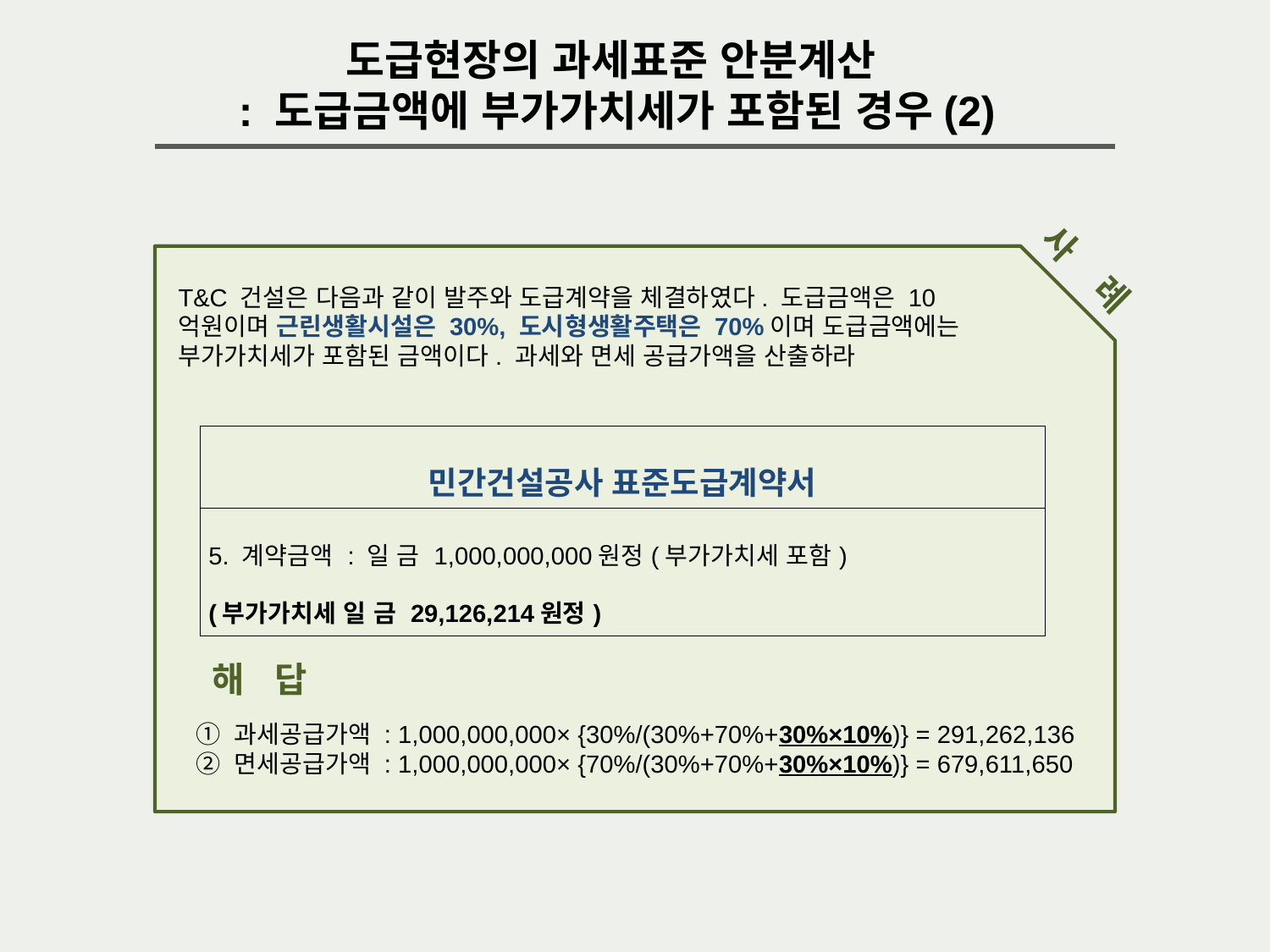

도급현장의 과세표준 안분계산
: 도급금액에 부가가치세가 포함된 경우(2)

사    례
T&C 건설은 다음과 같이 발주와 도급계약을 체결하였다. 도급금액은 10억원이며 근린생활시설은 30%, 도시형생활주택은 70%이며 도급금액에는 부가가치세가 포함된 금액이다. 과세와 면세 공급가액을 산출하라

| 민간건설공사 표준도급계약서 |
| --- |
| 5. 계약금액 : 일 금 1,000,000,000원정(부가가치세 포함) (부가가치세 일 금 29,126,214원정) |

해   답
① 과세공급가액 : 1,000,000,000× {30%/(30%+70%+30%×10%)} = 291,262,136
② 면세공급가액 : 1,000,000,000× {70%/(30%+70%+30%×10%)} = 679,611,650